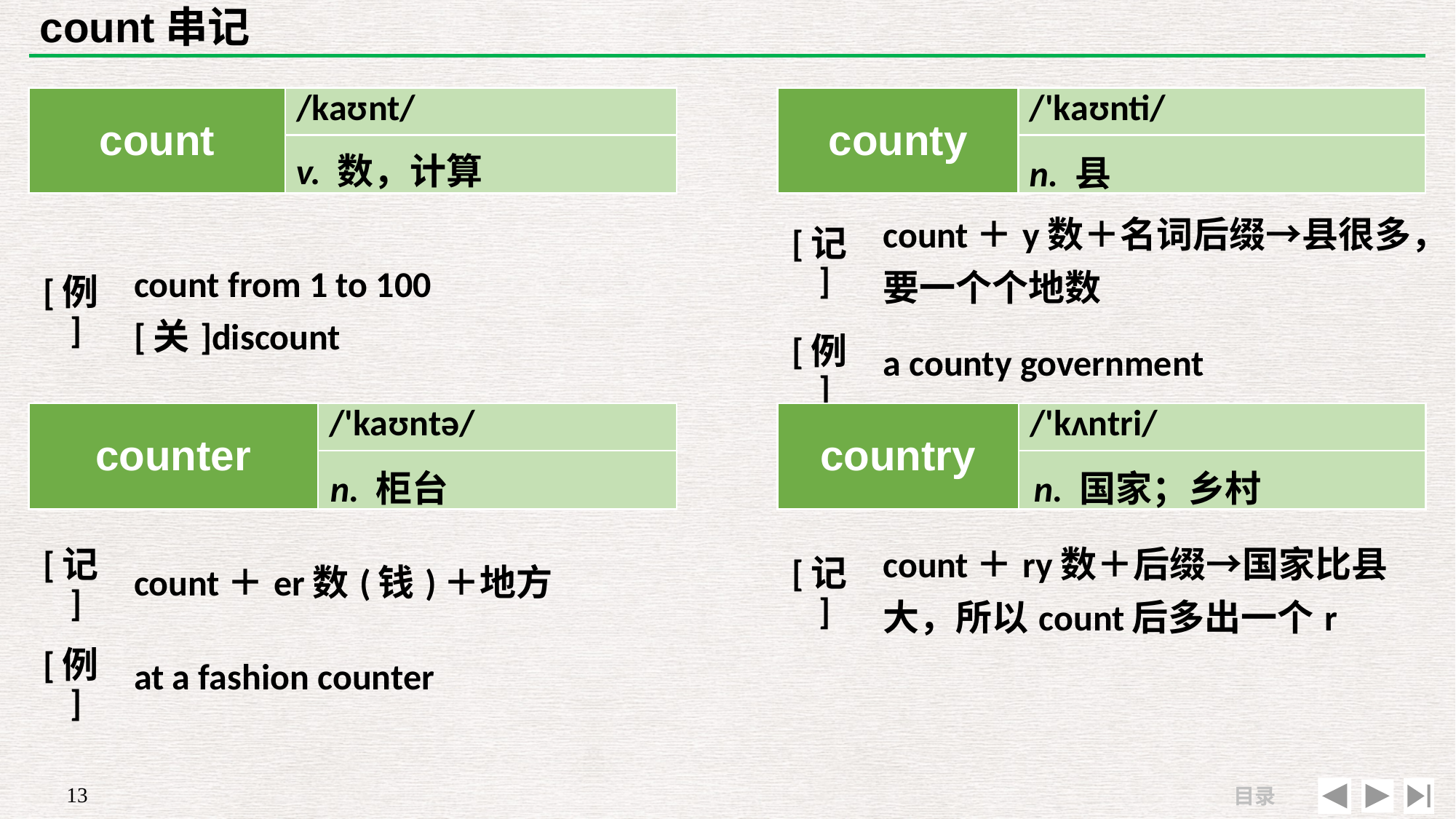

# count串记

| count | /kaʊnt/ |
| --- | --- |
|  |  |
| county | /'kaʊnti/ |
| --- | --- |
|  |  |
v. 数，计算
n. 县
| [记] | count＋y数＋名词后缀→县很多，要一个个地数 |
| --- | --- |
| [例] | a county government |
|  |  |
| --- | --- |
| [例] | count from 1 to 100　[关]discount |
| counter | /'kaʊntə/ |
| --- | --- |
|  |  |
| country | /'kʌntri/ |
| --- | --- |
|  |  |
n. 柜台
n. 国家；乡村
| [记] | count＋er数(钱)＋地方 |
| --- | --- |
| [例] | at a fashion counter |
| [记] | count＋ry数＋后缀→国家比县大，所以count后多出一个r |
| --- | --- |
|  |  |